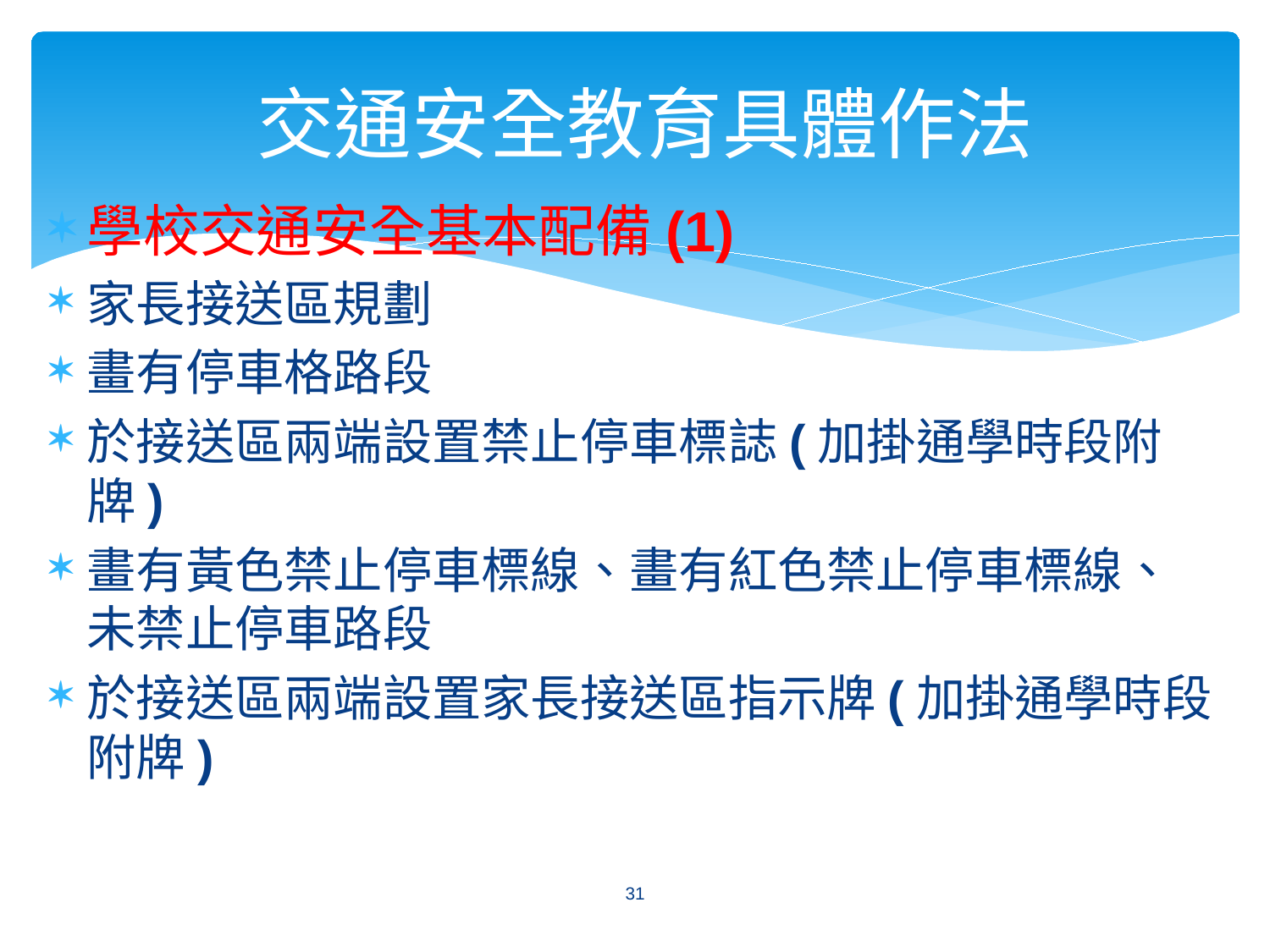

交通安全教育具體作法
學校交通安全基本配備(1)
家長接送區規劃
畫有停車格路段
於接送區兩端設置禁止停車標誌(加掛通學時段附牌)
畫有黃色禁止停車標線、畫有紅色禁止停車標線、未禁止停車路段
於接送區兩端設置家長接送區指示牌(加掛通學時段附牌)
31